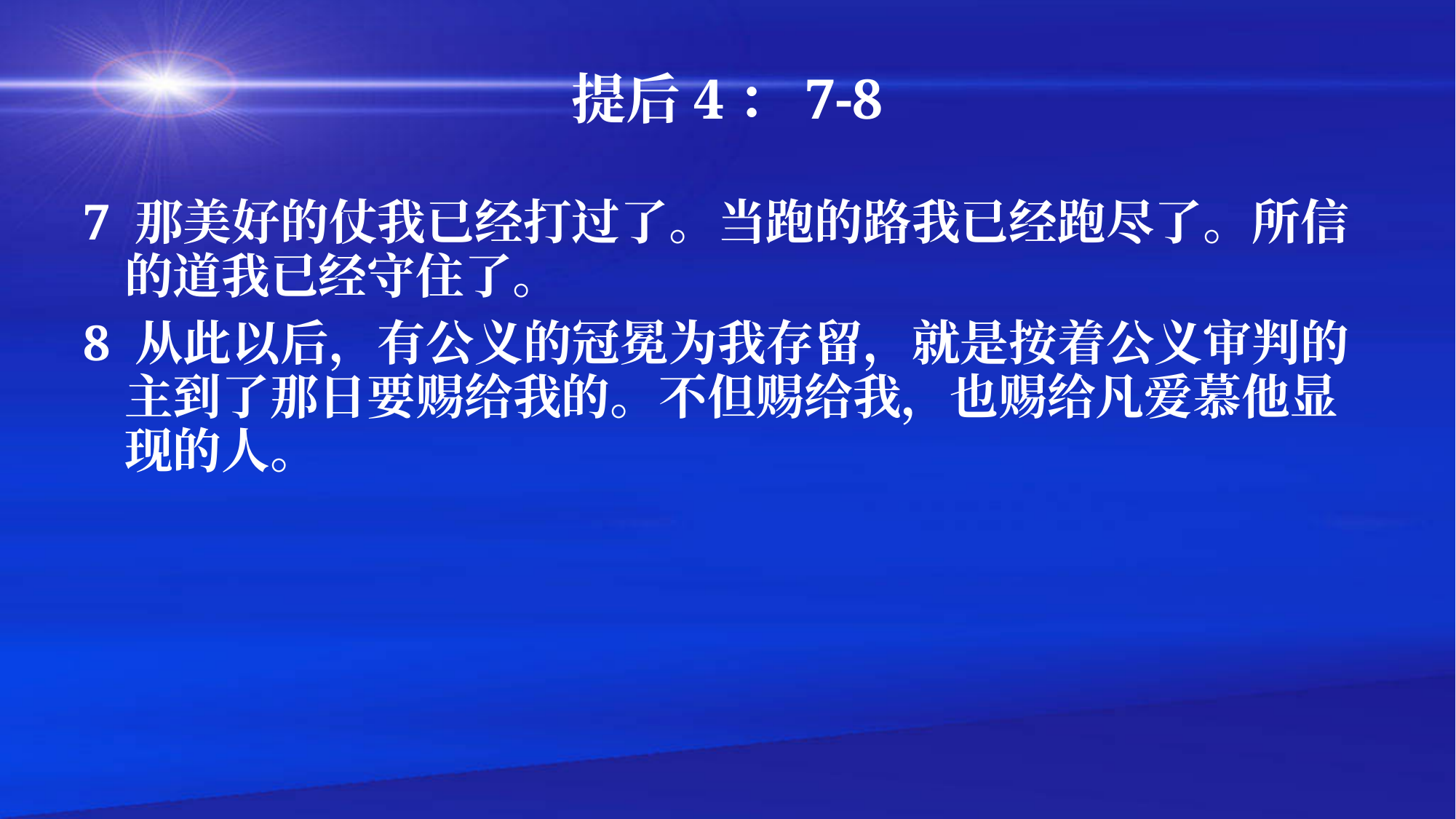

# 提后4：7-8
7 那美好的仗我已经打过了。当跑的路我已经跑尽了。所信的道我已经守住了。
8 从此以后，有公义的冠冕为我存留，就是按着公义审判的主到了那日要赐给我的。不但赐给我，也赐给凡爱慕他显现的人。